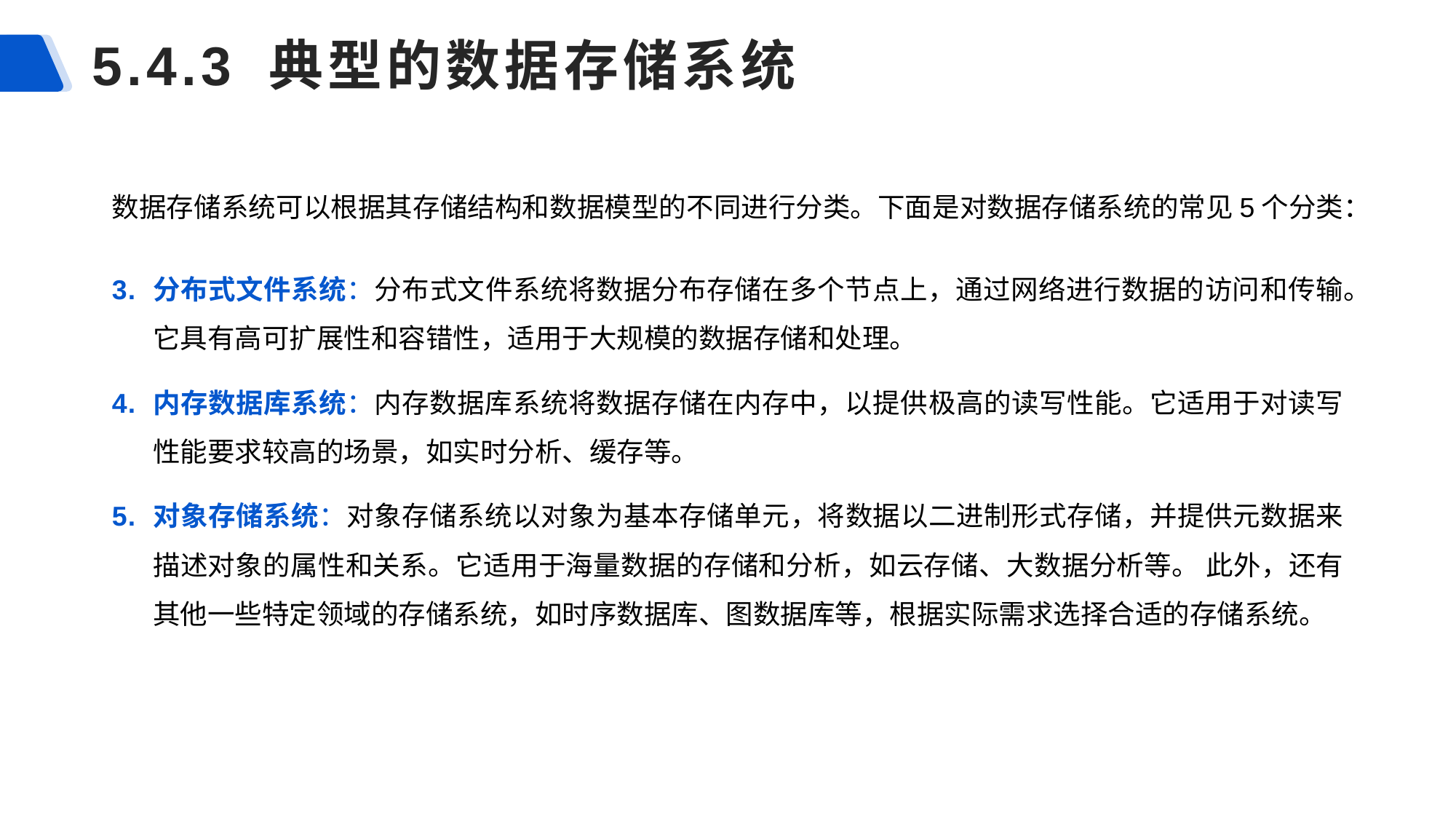

# 5.4.3 典型的数据存储系统
数据存储系统可以根据其存储结构和数据模型的不同进行分类。下面是对数据存储系统的常见5个分类：

分布式文件系统：分布式文件系统将数据分布存储在多个节点上，通过网络进行数据的访问和传输。它具有高可扩展性和容错性，适用于大规模的数据存储和处理。
内存数据库系统：内存数据库系统将数据存储在内存中，以提供极高的读写性能。它适用于对读写性能要求较高的场景，如实时分析、缓存等。
对象存储系统：对象存储系统以对象为基本存储单元，将数据以二进制形式存储，并提供元数据来描述对象的属性和关系。它适用于海量数据的存储和分析，如云存储、大数据分析等。 此外，还有其他一些特定领域的存储系统，如时序数据库、图数据库等，根据实际需求选择合适的存储系统。